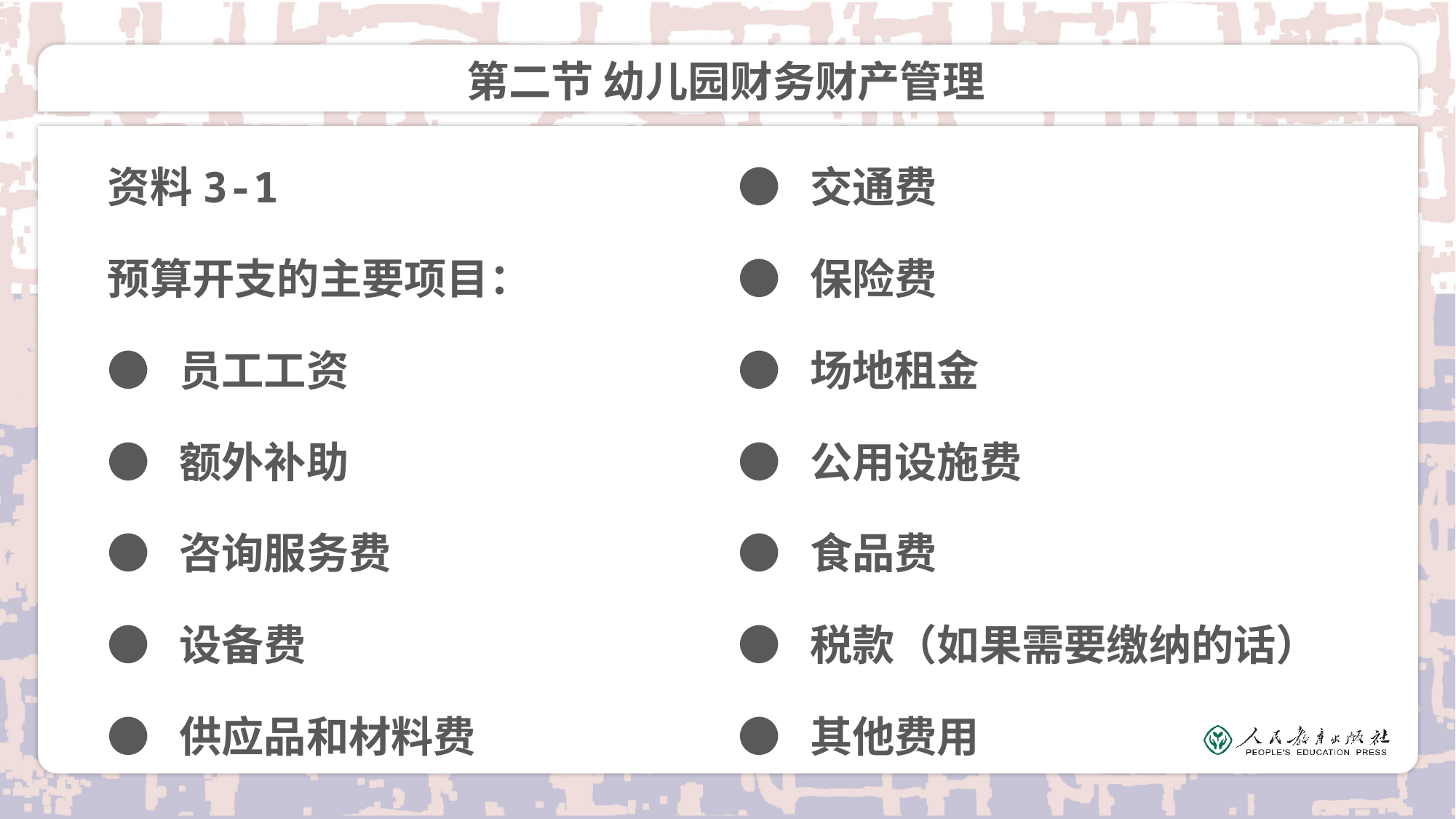

# 第二节 幼儿园财务财产管理
资料3-1
预算开支的主要项目：
●  员工工资
●  额外补助
●  咨询服务费
●  设备费
●  供应品和材料费

●  交通费
●  保险费
●  场地租金
●  公用设施费
●  食品费
●  税款（如果需要缴纳的话）
●  其他费用